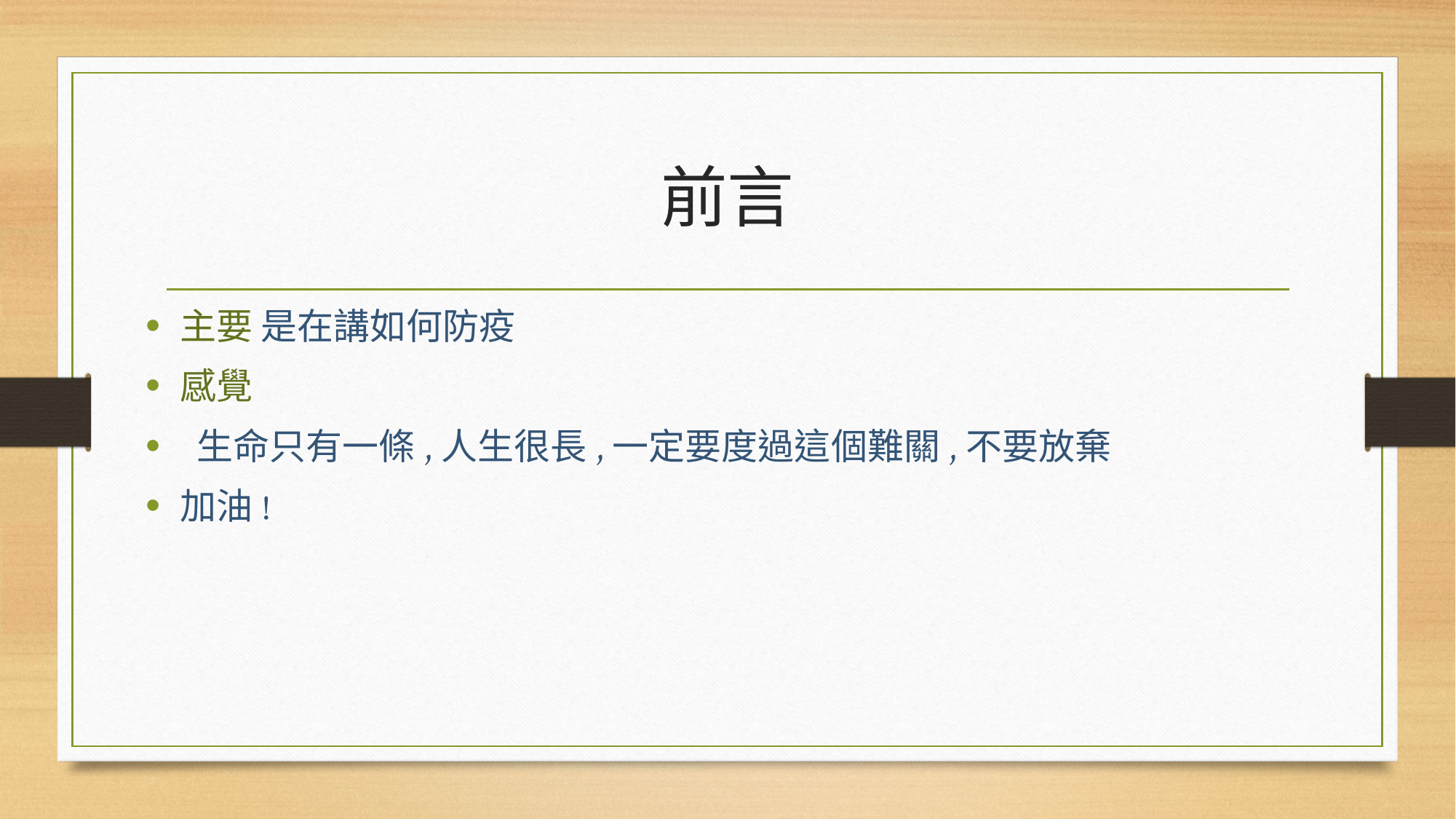

# 前言
主要 是在講如何防疫
感覺
 生命只有一條,人生很長,一定要度過這個難關,不要放棄
加油!